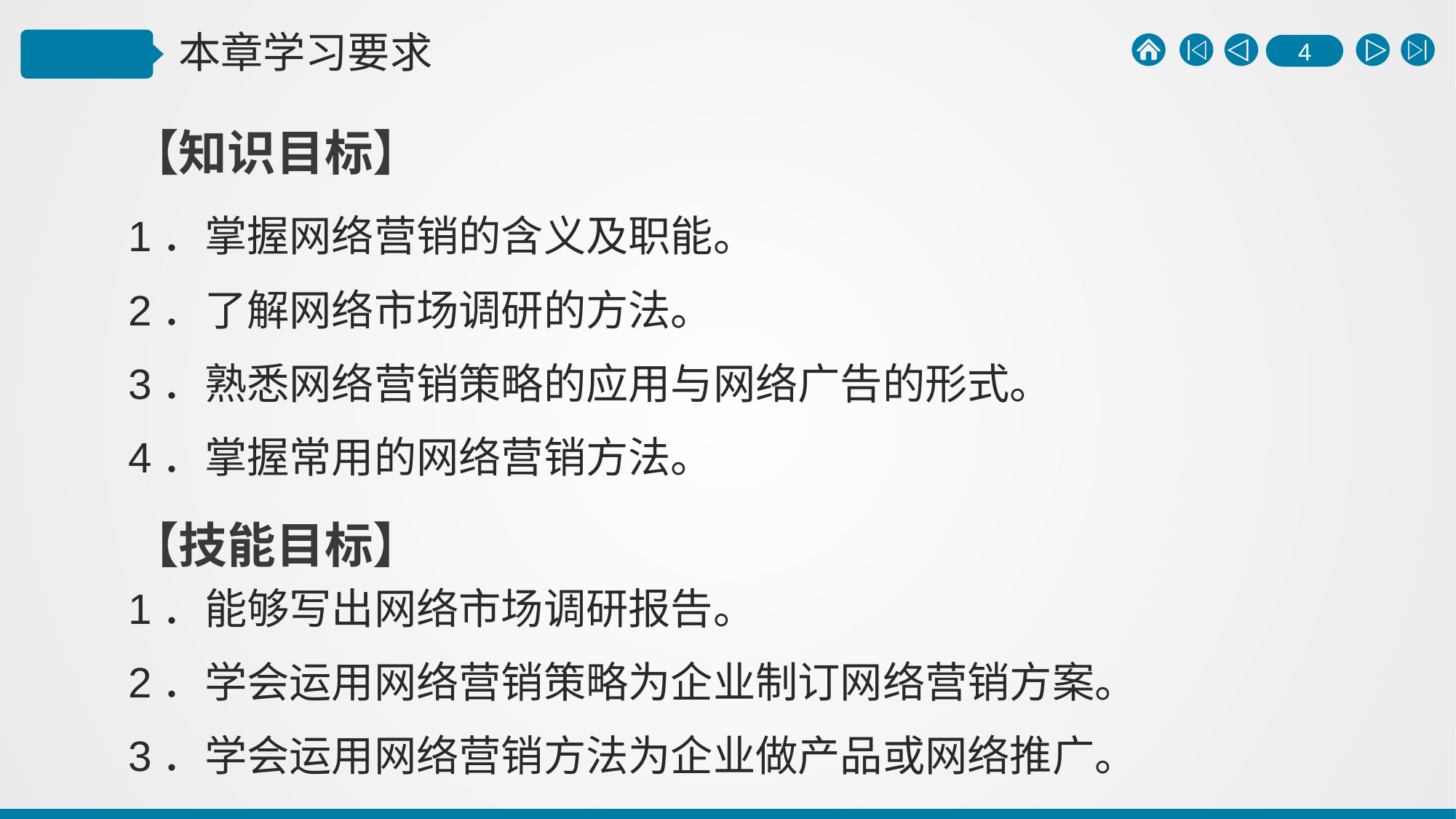

【知识目标】
1．掌握网络营销的含义及职能。
2．了解网络市场调研的方法。
3．熟悉网络营销策略的应用与网络广告的形式。
4．掌握常用的网络营销方法。
【技能目标】
1．能够写出网络市场调研报告。
2．学会运用网络营销策略为企业制订网络营销方案。
3．学会运用网络营销方法为企业做产品或网络推广。